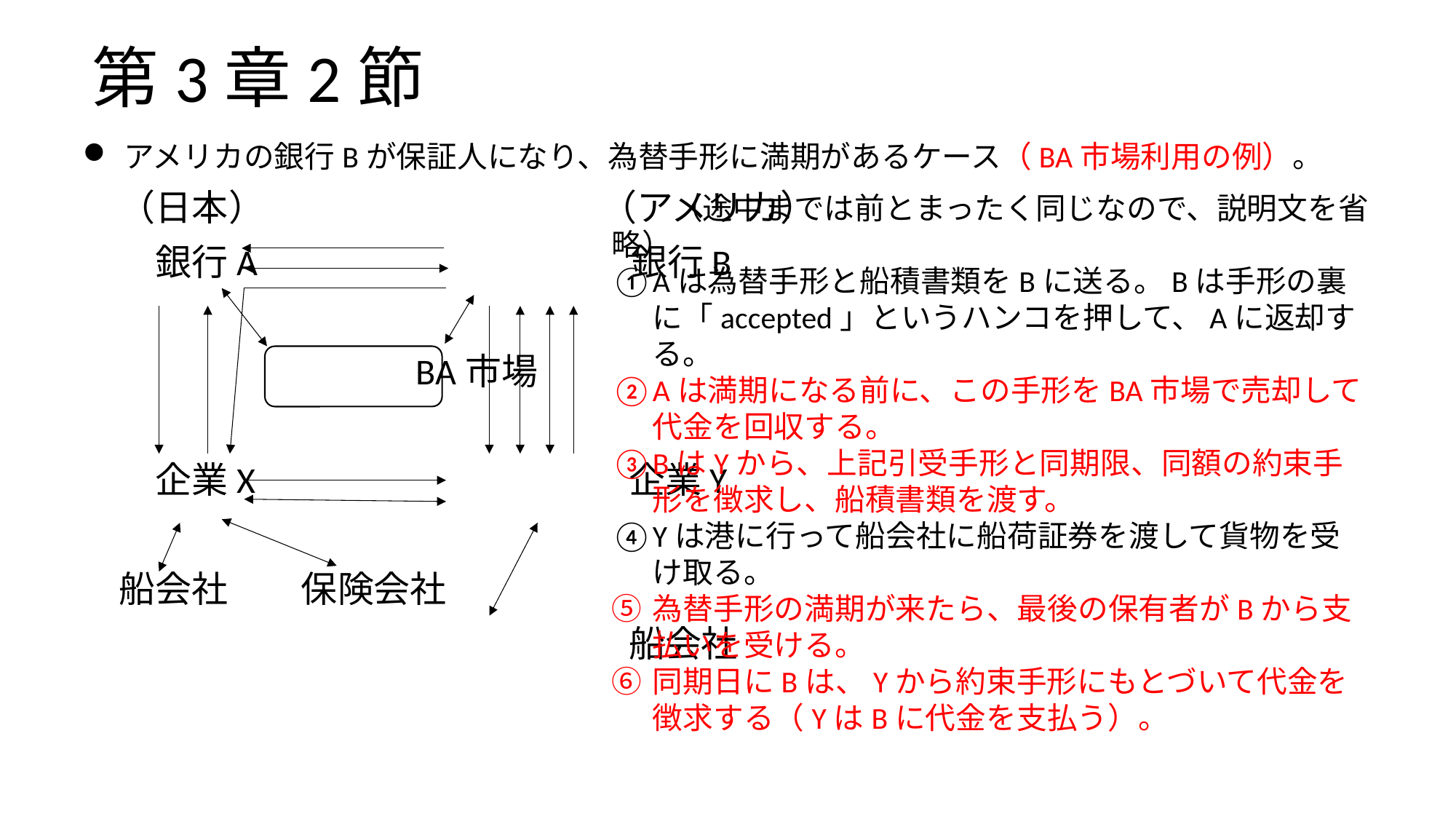

# 第3章2節
アメリカの銀行Bが保証人になり、為替手形に満期があるケース（BA市場利用の例）。
　（日本）　　　　　　　　　 （アメリカ）
　　銀行A　　　　　　　　　　銀行B

 　　　　　　　　  BA市場

　　企業X　　　　　　　　　　企業Y

　船会社　　保険会社
　　　　　　　　　　　　　　　船会社
　　（途中までは前とまったく同じなので、説明文を省略）
Aは為替手形と船積書類をBに送る。Bは手形の裏に「accepted」というハンコを押して、Aに返却する。
Aは満期になる前に、この手形をBA市場で売却して代金を回収する。
BはYから、上記引受手形と同期限、同額の約束手形を徴求し、船積書類を渡す。
Yは港に行って船会社に船荷証券を渡して貨物を受け取る。
為替手形の満期が来たら、最後の保有者がBから支払いを受ける。
同期日にBは、Yから約束手形にもとづいて代金を徴求する（YはBに代金を支払う）。